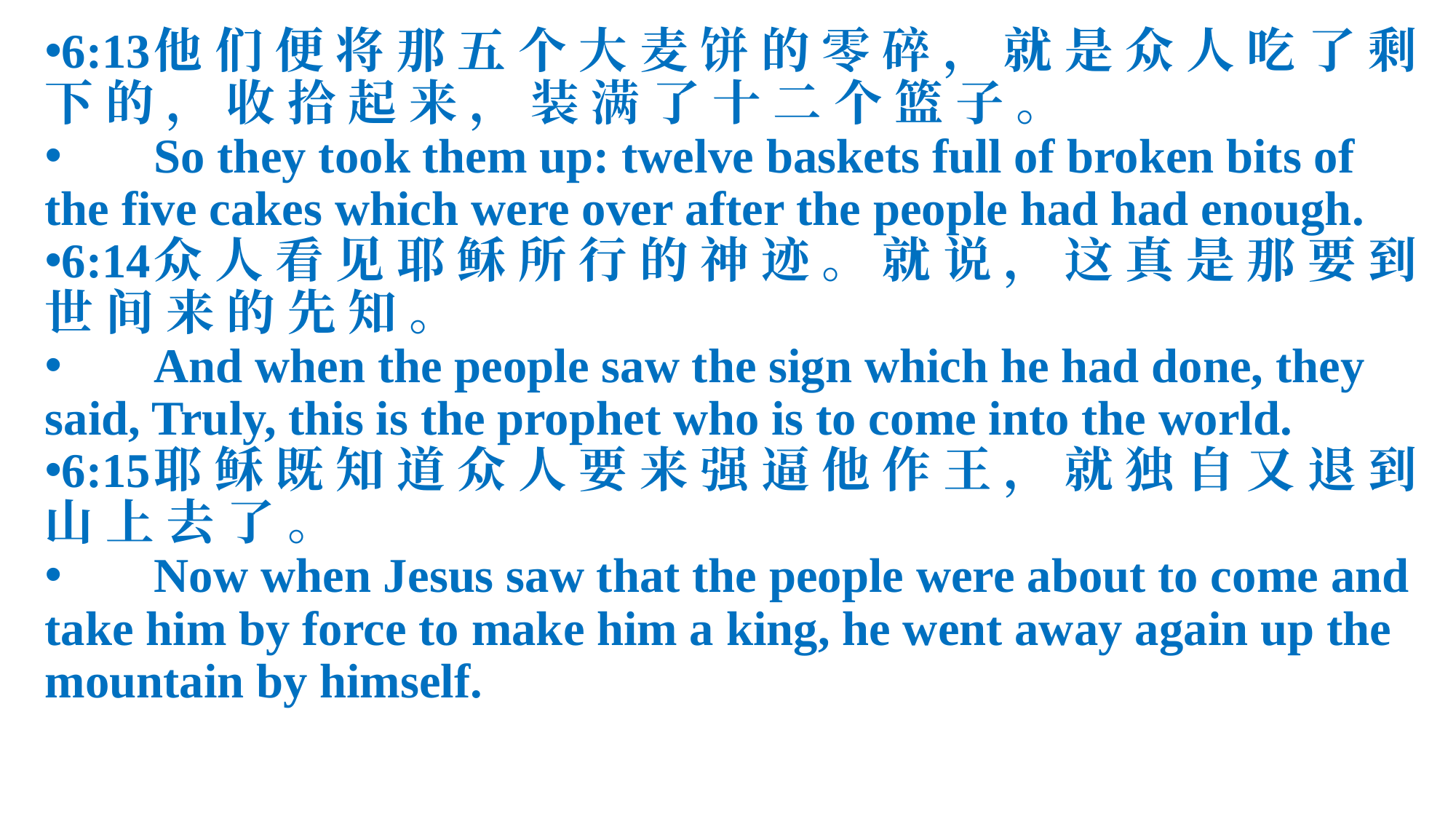

6:13	他 们 便 将 那 五 个 大 麦 饼 的 零 碎 ， 就 是 众 人 吃 了 剩 下 的 ， 收 拾 起 来 ， 装 满 了 十 二 个 篮 子 。
   	So they took them up: twelve baskets full of broken bits of the five cakes which were over after the people had had enough.
6:14	众 人 看 见 耶 稣 所 行 的 神 迹 。 就 说 ， 这 真 是 那 要 到 世 间 来 的 先 知 。
   	And when the people saw the sign which he had done, they said, Truly, this is the prophet who is to come into the world.
6:15	耶 稣 既 知 道 众 人 要 来 强 逼 他 作 王 ， 就 独 自 又 退 到 山 上 去 了 。
   	Now when Jesus saw that the people were about to come and take him by force to make him a king, he went away again up the mountain by himself.